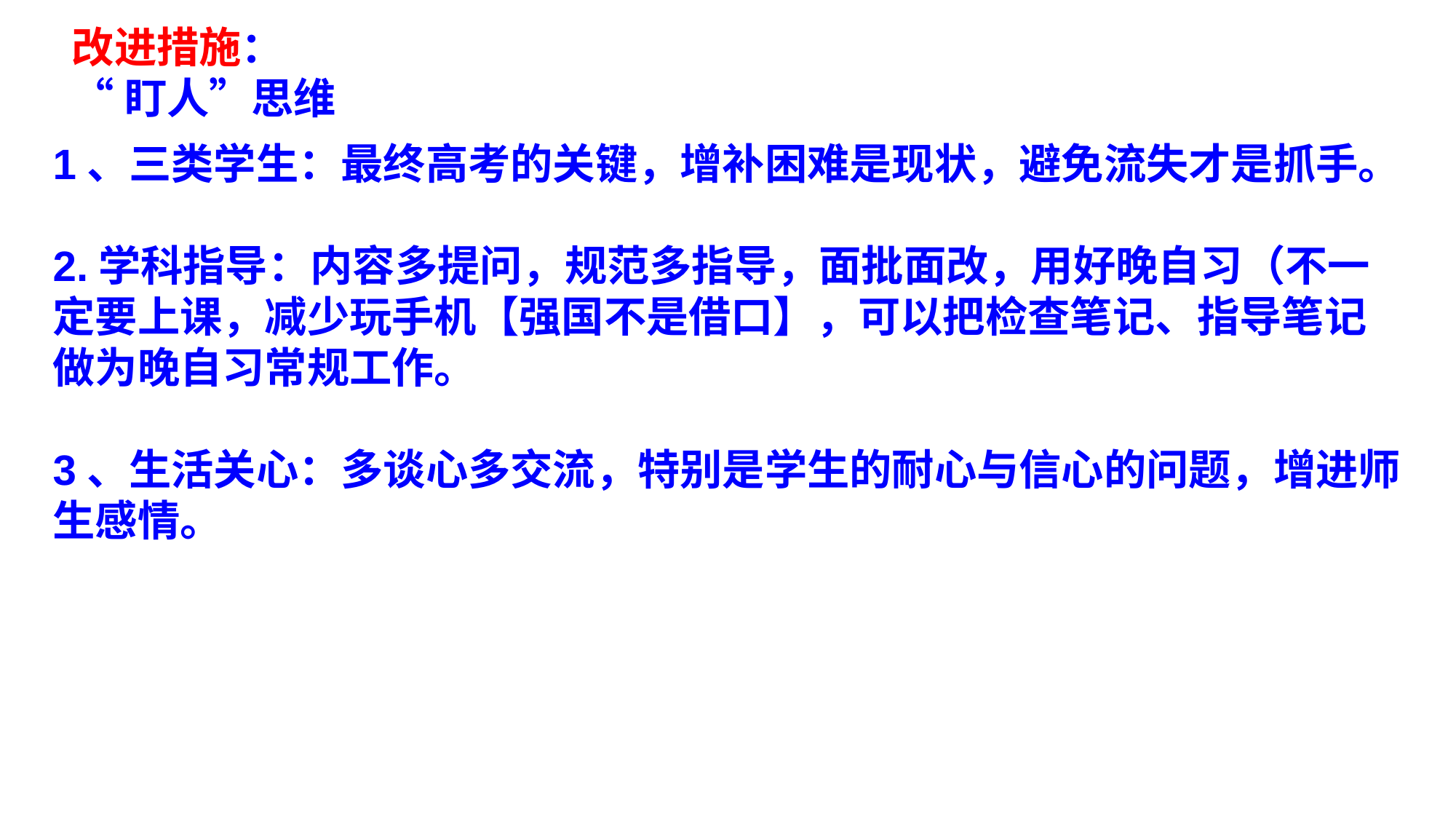

改进措施：
“盯人”思维
1、三类学生：最终高考的关键，增补困难是现状，避免流失才是抓手。

2.学科指导：内容多提问，规范多指导，面批面改，用好晚自习（不一定要上课，减少玩手机【强国不是借口】，可以把检查笔记、指导笔记做为晚自习常规工作。

3、生活关心：多谈心多交流，特别是学生的耐心与信心的问题，增进师生感情。